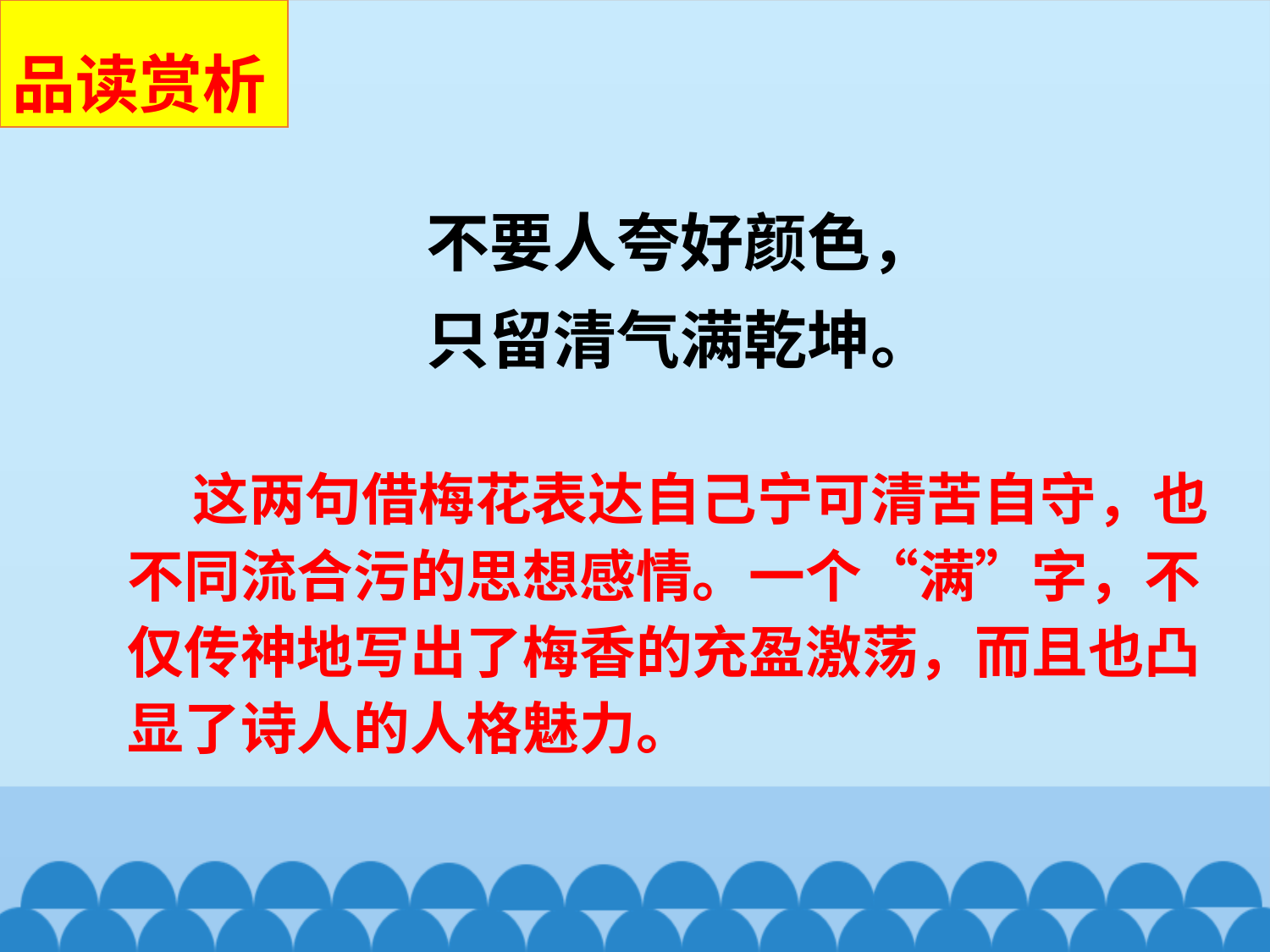

品读赏析
不要人夸好颜色，
只留清气满乾坤。
    这两句借梅花表达自己宁可清苦自守，也不同流合污的思想感情。一个“满”字，不仅传神地写出了梅香的充盈激荡，而且也凸显了诗人的人格魅力。